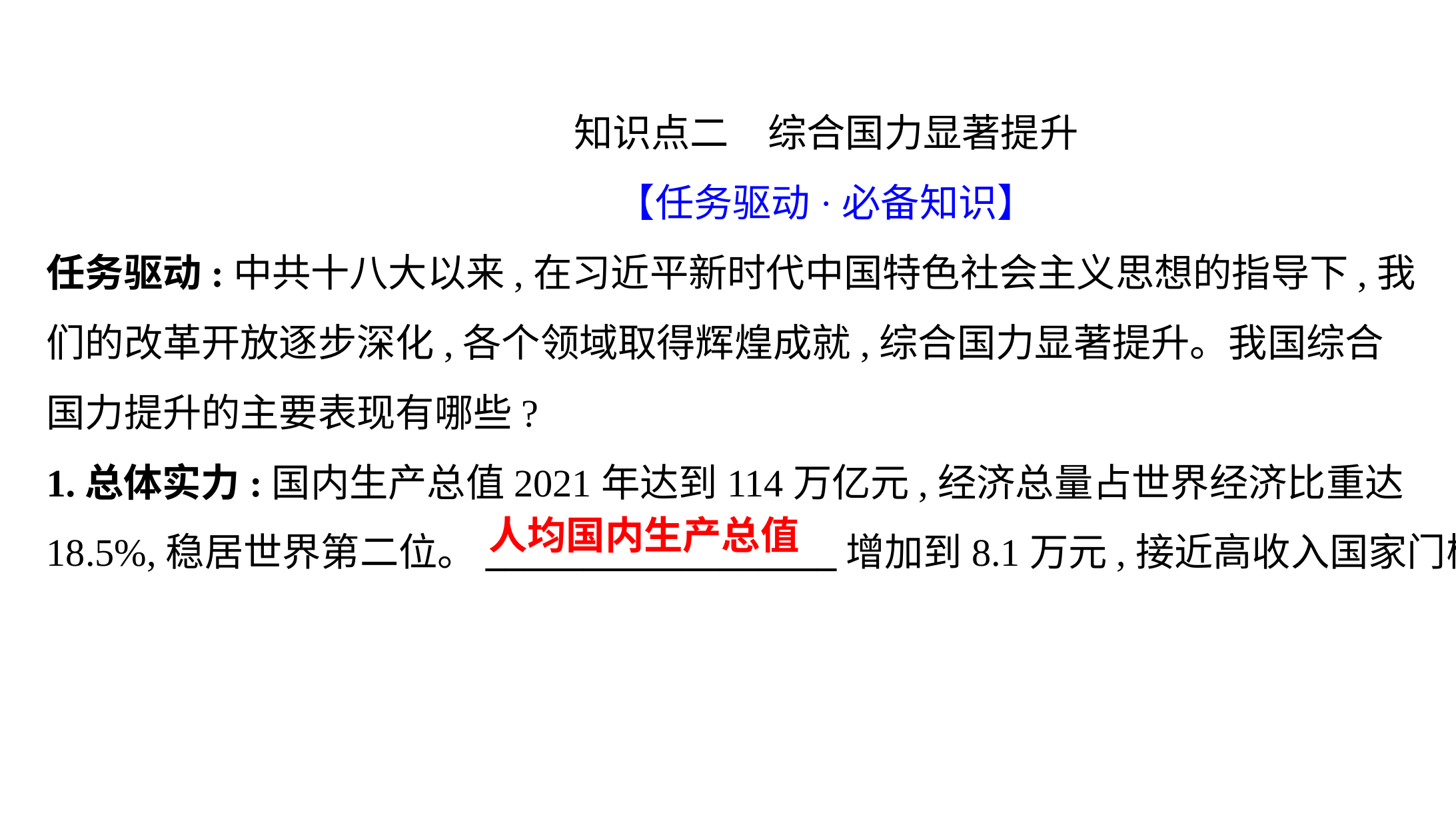

知识点二　综合国力显著提升
【任务驱动·必备知识】
任务驱动:中共十八大以来,在习近平新时代中国特色社会主义思想的指导下,我
们的改革开放逐步深化,各个领域取得辉煌成就,综合国力显著提升。我国综合
国力提升的主要表现有哪些?
1.总体实力:国内生产总值2021年达到114万亿元,经济总量占世界经济比重达
18.5%,稳居世界第二位。__________________增加到8.1万元,接近高收入国家门槛。
人均国内生产总值